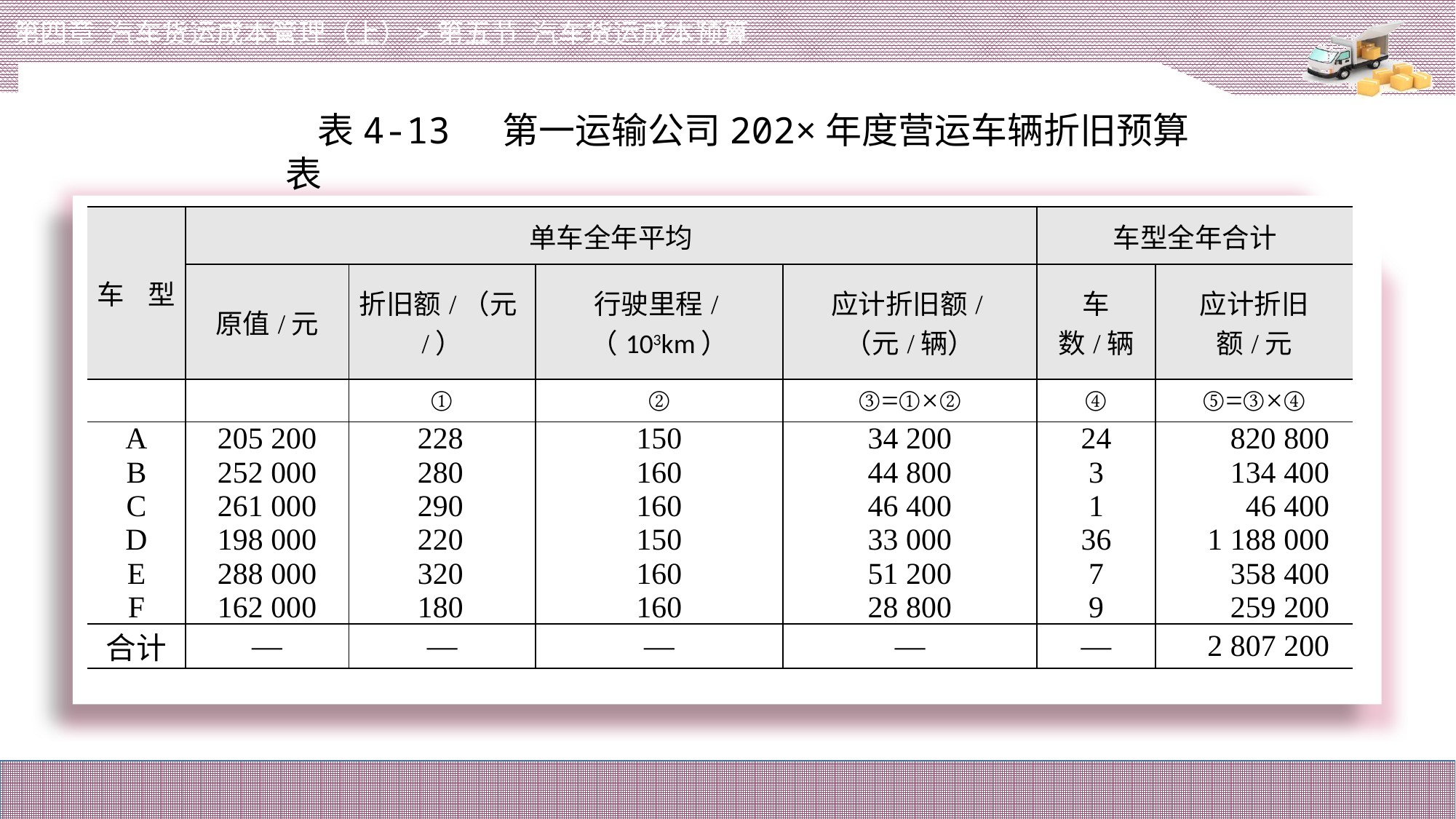

第四章  汽车货运成本管理（上）>第五节  汽车货运成本预算
表4-13  第一运输公司202×年度营运车辆折旧预算表
| 车 型 | 单车全年平均 |  |  |  | 车型全年合计 |  |
| --- | --- | --- | --- | --- | --- | --- |
|  | 原值/元 | 折旧额/（元/） | 行驶里程/（103km） | 应计折旧额/（元/辆） | 车数/辆 | 应计折旧额/元 |
|  |  | ① | ② | ③=①×② | ④ | ⑤=③×④ |
| A | 205 200 | 228 | 150 | 34 200 | 24 | 820 800 |
| B | 252 000 | 280 | 160 | 44 800 | 3 | 134 400 |
| C | 261 000 | 290 | 160 | 46 400 | 1 | 46 400 |
| D | 198 000 | 220 | 150 | 33 000 | 36 | 1 188 000 |
| E | 288 000 | 320 | 160 | 51 200 | 7 | 358 400 |
| F | 162 000 | 180 | 160 | 28 800 | 9 | 259 200 |
| 合计 | — | — | — | — | — | 2 807 200 |